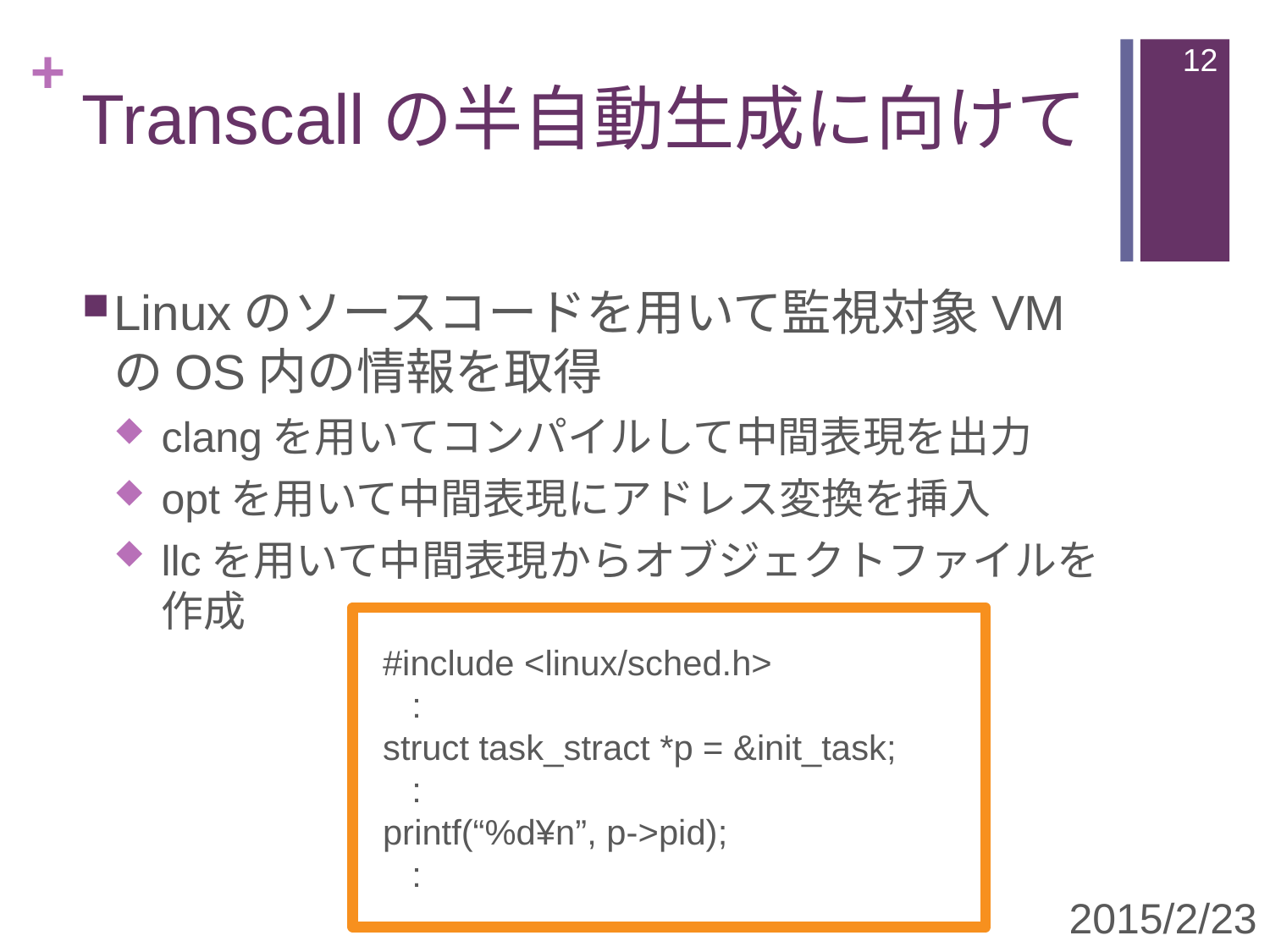

12
# Transcallの半自動生成に向けて
Linuxのソースコードを用いて監視対象VMのOS内の情報を取得
clangを用いてコンパイルして中間表現を出力
optを用いて中間表現にアドレス変換を挿入
llcを用いて中間表現からオブジェクトファイルを作成
#include <linux/sched.h>
   :
struct task_stract *p = &init_task;
   :
printf(“%d¥n”, p->pid);
   :
2015/2/23